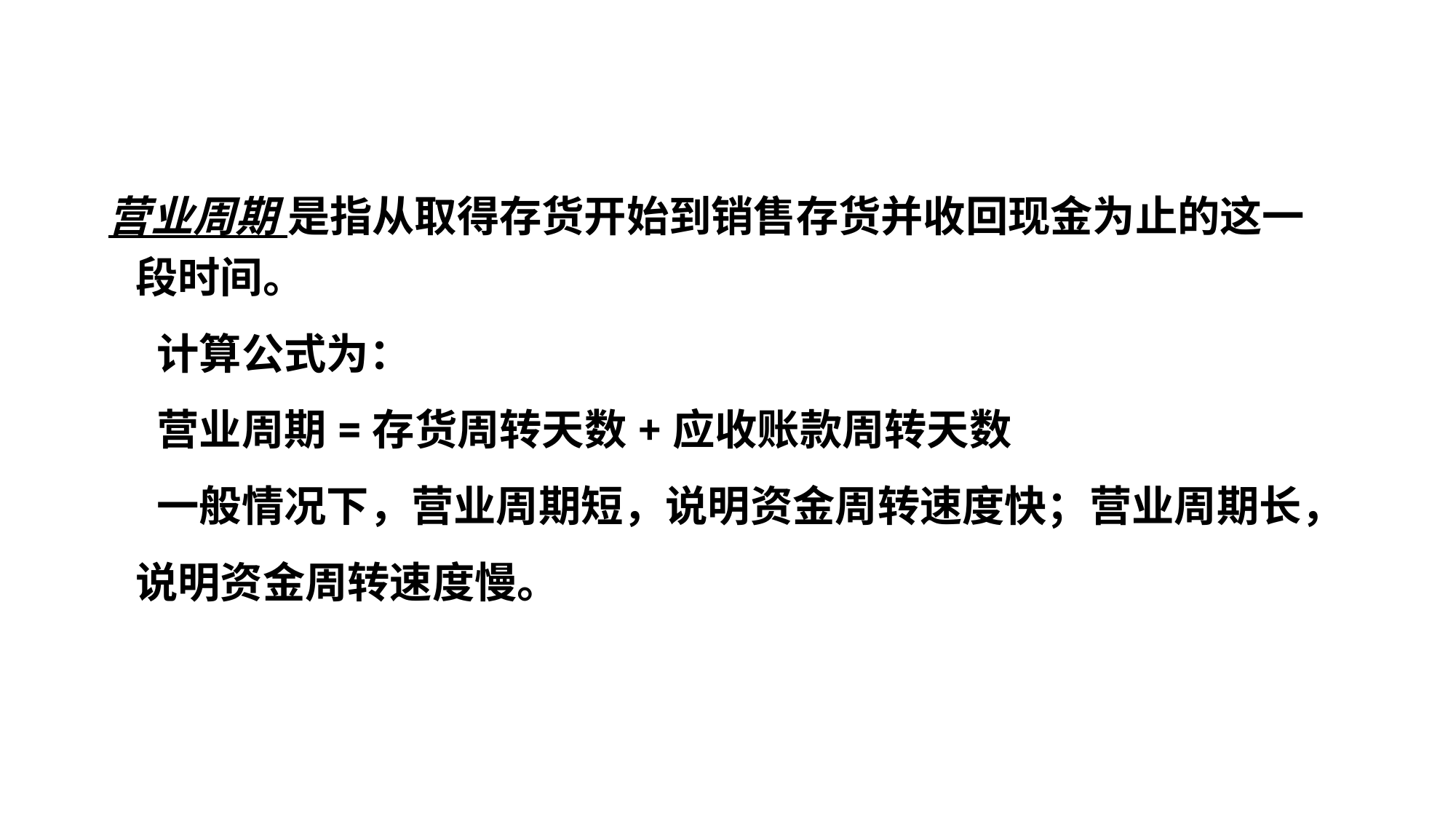

营业周期 是指从取得存货开始到销售存货并收回现金为止的这一段时间。
    计算公式为：
    营业周期=存货周转天数+应收账款周转天数
    一般情况下，营业周期短，说明资金周转速度快；营业周期长，说明资金周转速度慢。